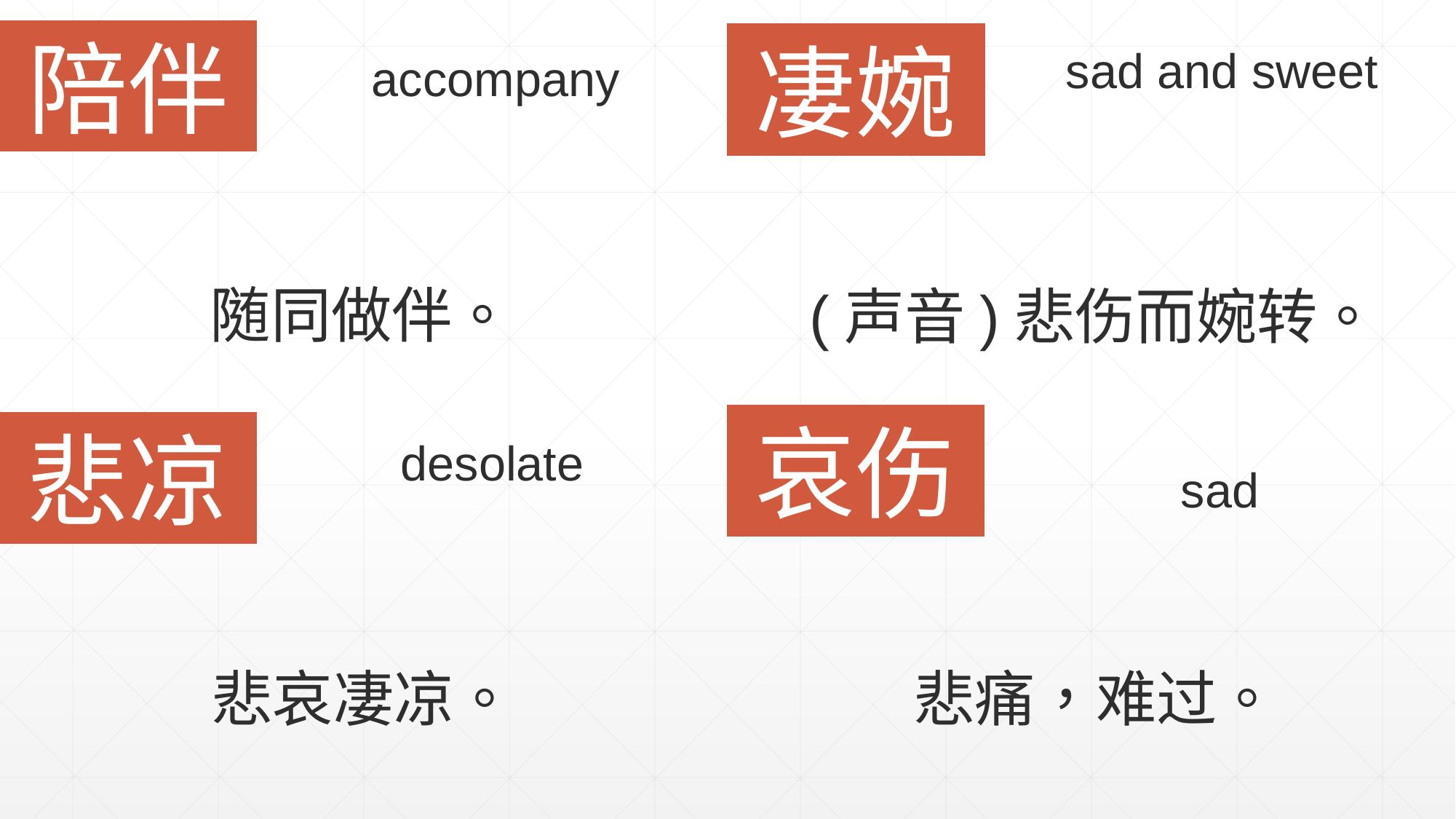

陪伴
凄婉
sad and sweet
accompany
随同做伴。
(声音)悲伤而婉转。
哀伤
悲凉
desolate
sad
悲哀凄凉。
悲痛，难过。